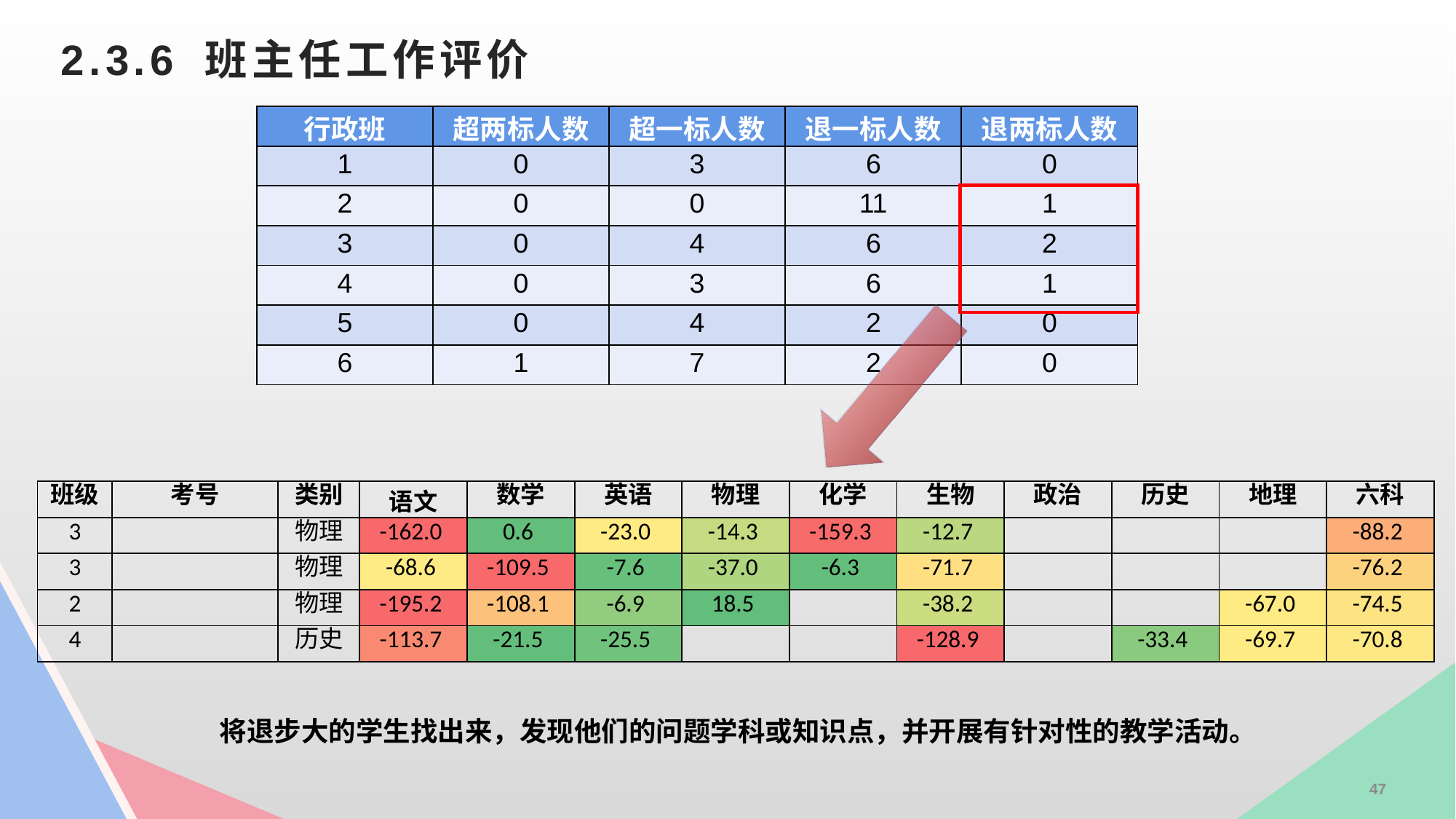

2.3.6 班主任工作评价
| 行政班 | 超两标人数 | 超一标人数 | 退一标人数 | 退两标人数 |
| --- | --- | --- | --- | --- |
| 1 | 0 | 3 | 6 | 0 |
| 2 | 0 | 0 | 11 | 1 |
| 3 | 0 | 4 | 6 | 2 |
| 4 | 0 | 3 | 6 | 1 |
| 5 | 0 | 4 | 2 | 0 |
| 6 | 1 | 7 | 2 | 0 |

| 班级 | 考号 | 类别 | 语文 | 数学 | 英语 | 物理 | 化学 | 生物 | 政治 | 历史 | 地理 | 六科 |
| --- | --- | --- | --- | --- | --- | --- | --- | --- | --- | --- | --- | --- |
| 3 |  | 物理 | -162.0 | 0.6 | -23.0 | -14.3 | -159.3 | -12.7 |  |  |  | -88.2 |
| 3 |  | 物理 | -68.6 | -109.5 | -7.6 | -37.0 | -6.3 | -71.7 |  |  |  | -76.2 |
| 2 |  | 物理 | -195.2 | -108.1 | -6.9 | 18.5 |  | -38.2 |  |  | -67.0 | -74.5 |
| 4 |  | 历史 | -113.7 | -21.5 | -25.5 |  |  | -128.9 |  | -33.4 | -69.7 | -70.8 |

将退步大的学生找出来，发现他们的问题学科或知识点，并开展有针对性的教学活动。

47
47